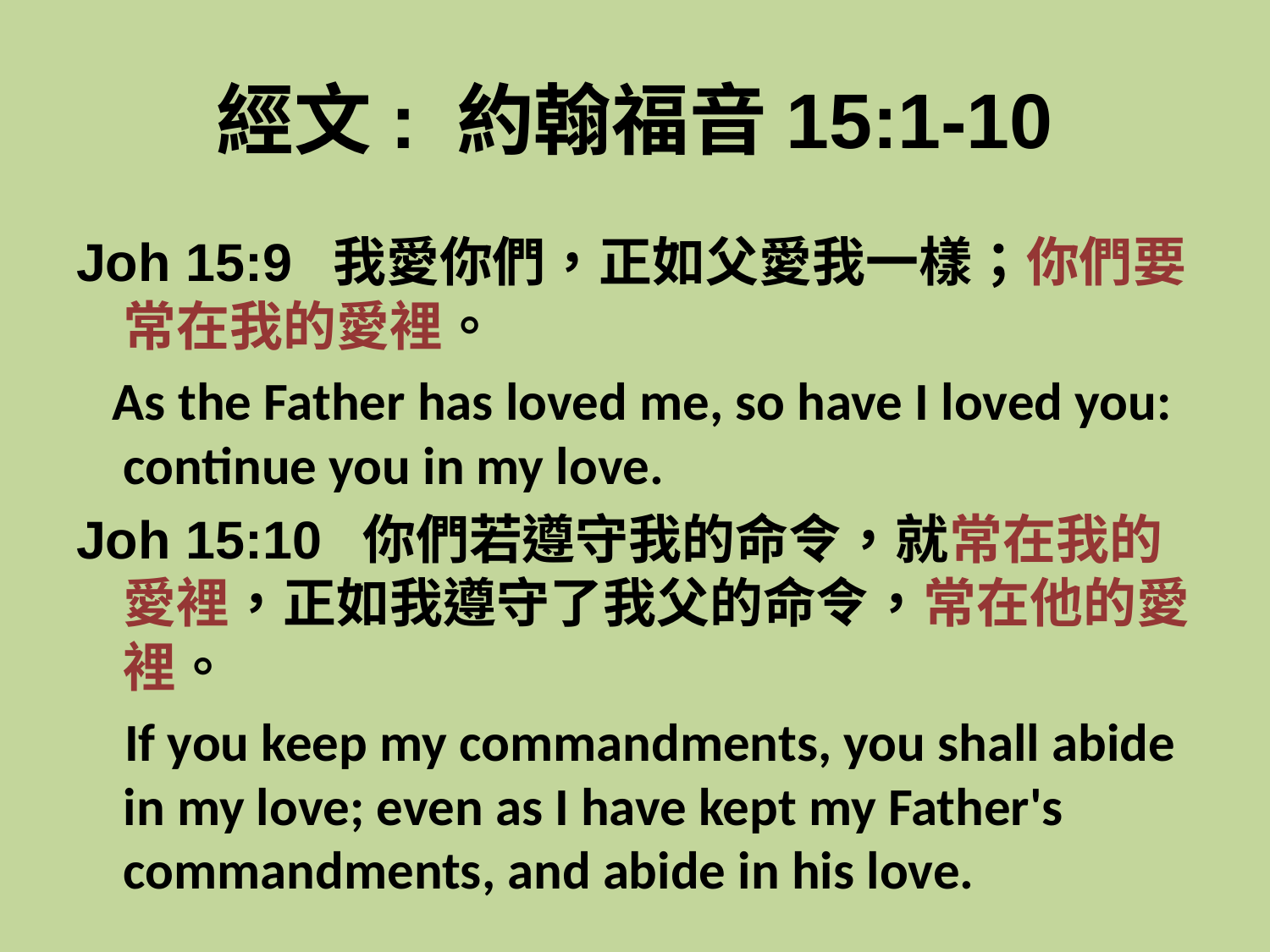

# 經文: 約翰福音15:1-10
Joh 15:9  我愛你們，正如父愛我一樣；你們要常在我的愛裡。
   As the Father has loved me, so have I loved you: continue you in my love.
Joh 15:10  你們若遵守我的命令，就常在我的愛裡，正如我遵守了我父的命令，常在他的愛裡。
    If you keep my commandments, you shall abide in my love; even as I have kept my Father's commandments, and abide in his love.